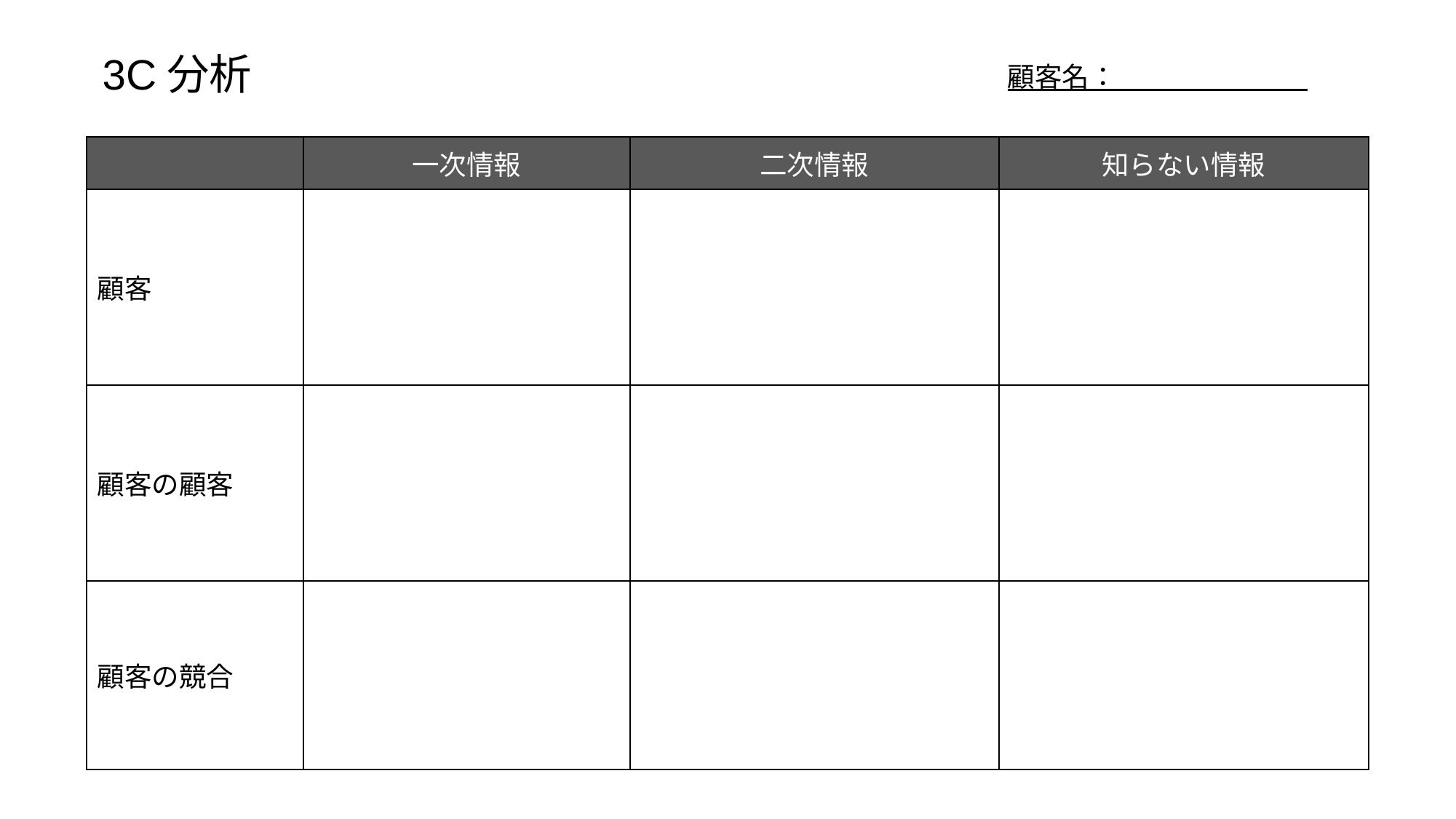

# 3C分析
顧客名：
|  | 一次情報 | 二次情報 | 知らない情報 |
| --- | --- | --- | --- |
| 顧客 |  |  |  |
| 顧客の顧客 |  |  |  |
| 顧客の競合 |  |  |  |